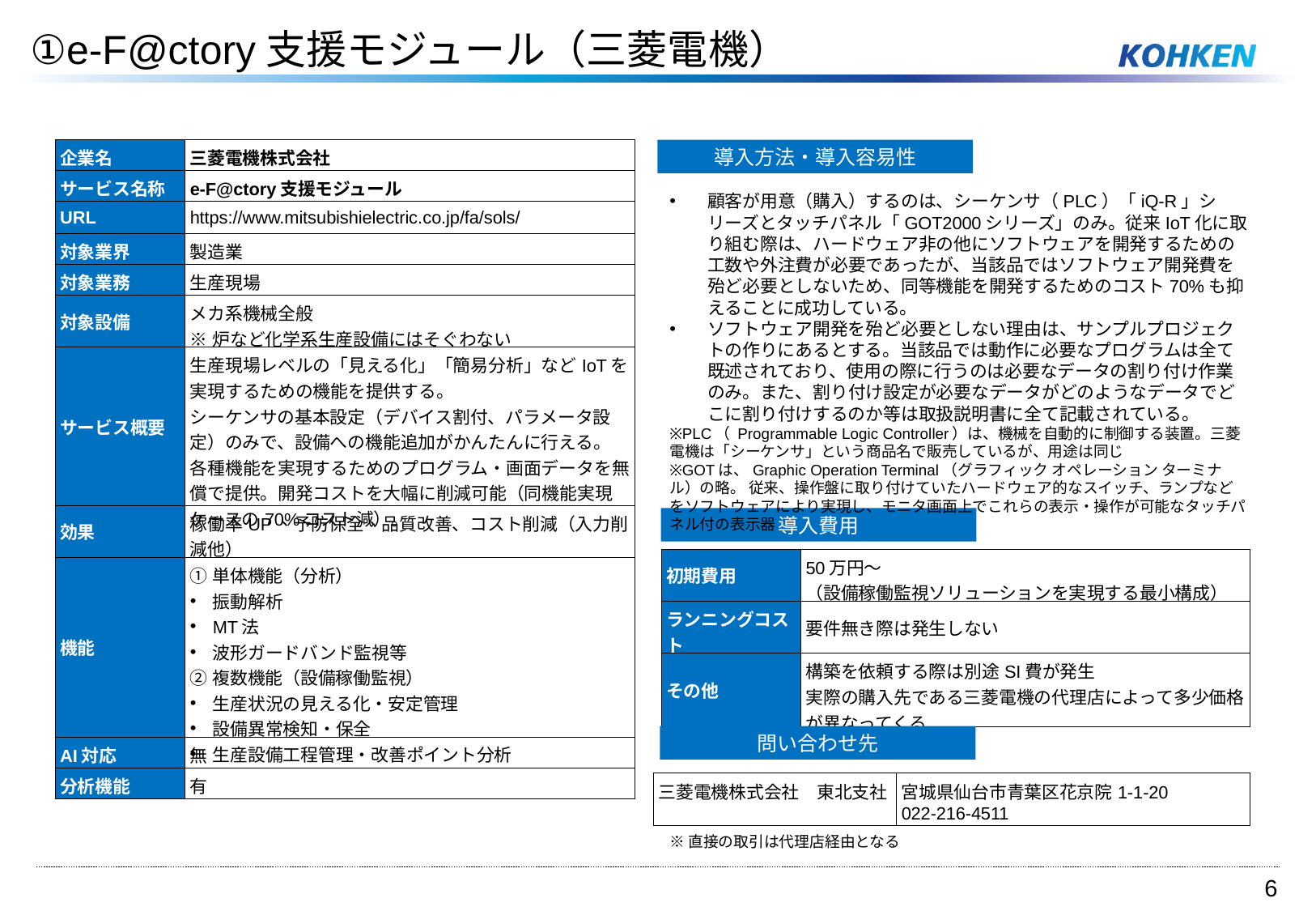

①e-F@ctory支援モジュール（三菱電機）
| 企業名 | 三菱電機株式会社 |
| --- | --- |
| サービス名称 | e-F@ctory支援モジュール |
| URL | https://www.mitsubishielectric.co.jp/fa/sols/ |
| 対象業界 | 製造業 |
| 対象業務 | 生産現場 |
| 対象設備 | メカ系機械全般 ※炉など化学系生産設備にはそぐわない |
| サービス概要 | 生産現場レベルの「見える化」「簡易分析」などIoTを実現するための機能を提供する。 シーケンサの基本設定（デバイス割付、パラメータ設定）のみで、設備への機能追加がかんたんに行える。 各種機能を実現するためのプログラム・画面データを無償で提供。開発コストを大幅に削減可能（同機能実現ケースの70%コスト減）。 |
| 効果 | 稼働率UP、予防保全、品質改善、コスト削減（入力削減他） |
| 機能 | ①単体機能（分析） 振動解析 MT法 波形ガードバンド監視等 ②複数機能（設備稼働監視） 生産状況の見える化・安定管理 設備異常検知・保全 生産設備工程管理・改善ポイント分析 |
| AI対応 | 無 |
| 分析機能 | 有 |
導入方法・導入容易性
顧客が用意（購入）するのは、シーケンサ（PLC）「iQ-R」シリーズとタッチパネル「GOT2000シリーズ」のみ。従来IoT化に取り組む際は、ハードウェア非の他にソフトウェアを開発するための工数や外注費が必要であったが、当該品ではソフトウェア開発費を殆ど必要としないため、同等機能を開発するためのコスト70%も抑えることに成功している。
ソフトウェア開発を殆ど必要としない理由は、サンプルプロジェクトの作りにあるとする。当該品では動作に必要なプログラムは全て既述されており、使用の際に行うのは必要なデータの割り付け作業のみ。また、割り付け設定が必要なデータがどのようなデータでどこに割り付けするのか等は取扱説明書に全て記載されている。
※PLC（ Programmable Logic Controller）は、機械を自動的に制御する装置。三菱電機は「シーケンサ」という商品名で販売しているが、用途は同じ
※GOTは、Graphic Operation Terminal（グラフィック オペレーション ターミナル）の略。 従来、操作盤に取り付けていたハードウェア的なスイッチ、ランプなどをソフトウェアにより実現し、モニタ画面上でこれらの表示・操作が可能なタッチパネル付の表示器
導入費用
| 初期費用 | 50万円～ （設備稼働監視ソリューションを実現する最小構成） |
| --- | --- |
| ランニングコスト | 要件無き際は発生しない |
| その他 | 構築を依頼する際は別途SI費が発生 実際の購入先である三菱電機の代理店によって多少価格が異なってくる |
問い合わせ先
| 三菱電機株式会社　東北支社 | 宮城県仙台市青葉区花京院1-1-20 022-216-4511 |
| --- | --- |
※直接の取引は代理店経由となる